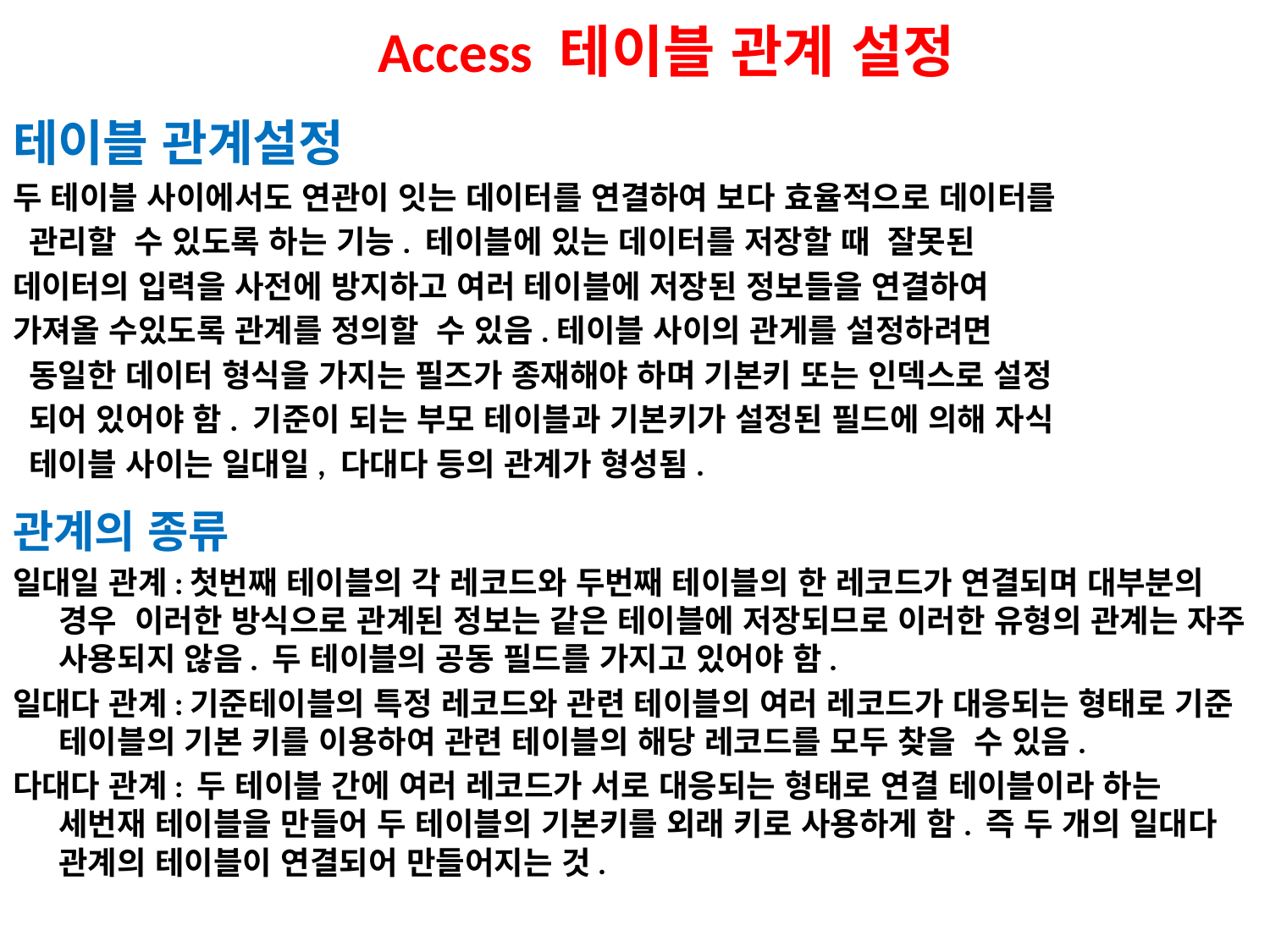

# Access 테이블 관계 설정
테이블 관계설정
두 테이블 사이에서도 연관이 잇는 데이터를 연결하여 보다 효율적으로 데이터를
 관리할  수 있도록 하는 기능. 테이블에 있는 데이터를 저장할 때  잘못된
데이터의 입력을 사전에 방지하고 여러 테이블에 저장된 정보들을 연결하여
가져올 수있도록 관계를 정의할  수 있음.테이블 사이의 관게를 설정하려면
 동일한 데이터 형식을 가지는 필즈가 종재해야 하며 기본키 또는 인덱스로 설정
 되어 있어야 함. 기준이 되는 부모 테이블과 기본키가 설정된 필드에 의해 자식
 테이블 사이는 일대일, 다대다 등의 관계가 형성됨.
관계의 종류
일대일 관계:첫번째 테이블의 각 레코드와 두번째 테이블의 한 레코드가 연결되며 대부분의 경우  이러한 방식으로 관계된 정보는 같은 테이블에 저장되므로 이러한 유형의 관계는 자주 사용되지 않음. 두 테이블의 공동 필드를 가지고 있어야 함.
일대다 관계:기준테이블의 특정 레코드와 관련 테이블의 여러 레코드가 대응되는 형태로 기준 테이블의 기본 키를 이용하여 관련 테이블의 해당 레코드를 모두 찾을  수 있음.
다대다 관계: 두 테이블 간에 여러 레코드가 서로 대응되는 형태로 연결 테이블이라 하는 세번재 테이블을 만들어 두 테이블의 기본키를 외래 키로 사용하게 함. 즉 두 개의 일대다 관계의 테이블이 연결되어 만들어지는 것.